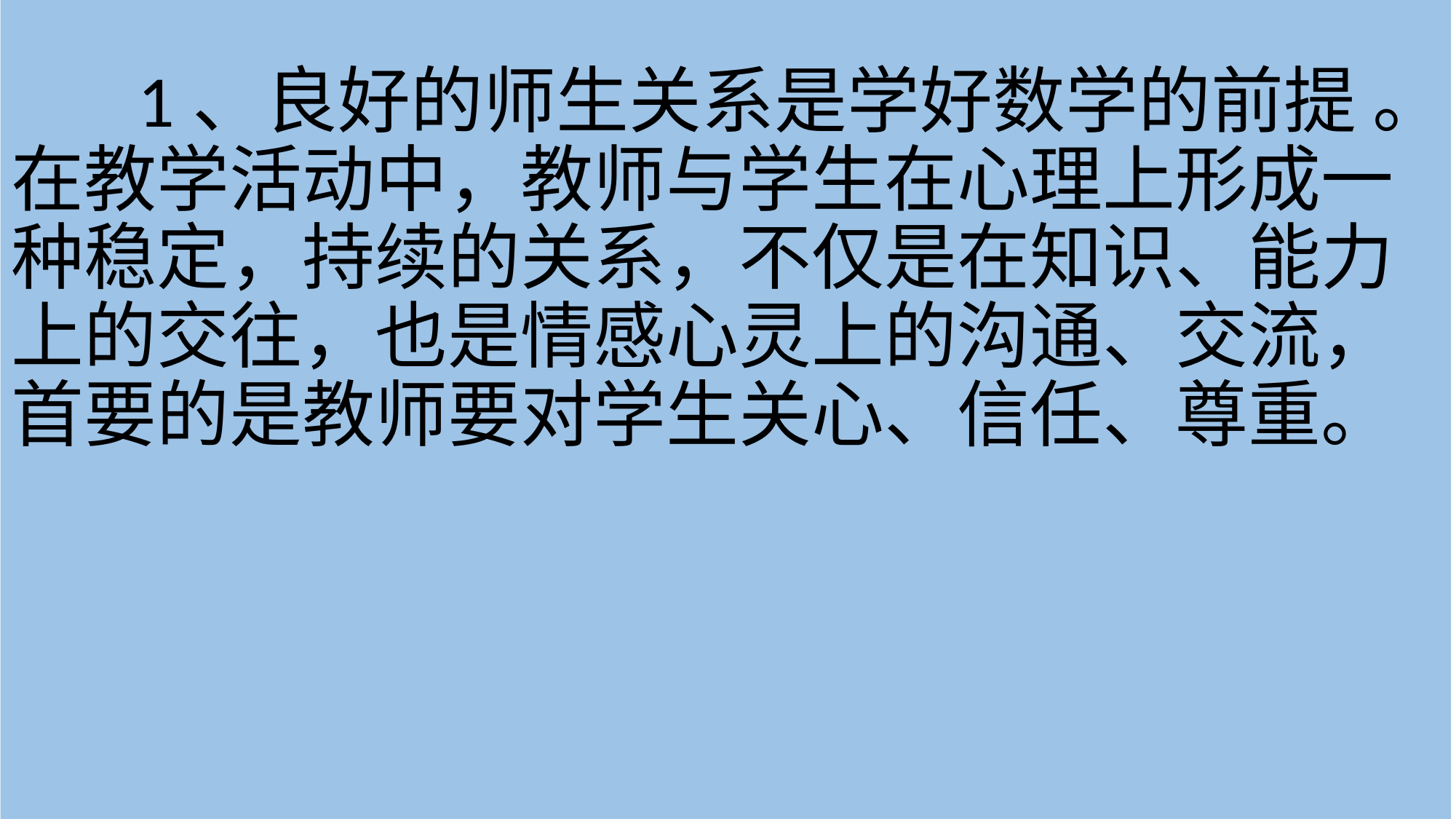

# 1、良好的师生关系是学好数学的前提 。在教学活动中，教师与学生在心理上形成一种稳定，持续的关系，不仅是在知识、能力上的交往，也是情感心灵上的沟通、交流，首要的是教师要对学生关心、信任、尊重。